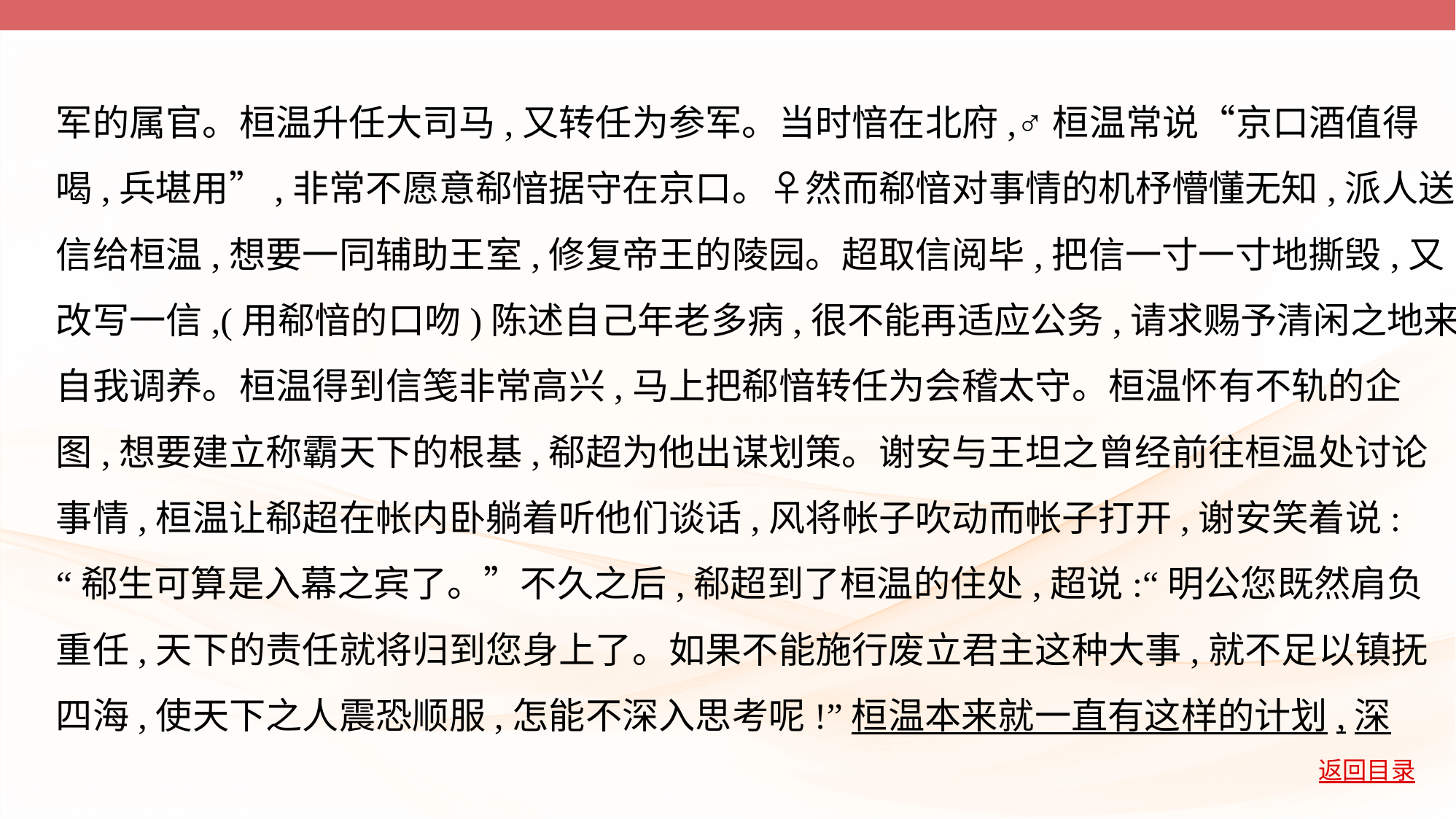

军的属官。桓温升任大司马,又转任为参军。当时愔在北府,♂桓温常说“京口酒值得
喝,兵堪用”,非常不愿意郗愔据守在京口。♀然而郗愔对事情的机杼懵懂无知,派人送
信给桓温,想要一同辅助王室,修复帝王的陵园。超取信阅毕,把信一寸一寸地撕毁,又
改写一信,(用郗愔的口吻)陈述自己年老多病,很不能再适应公务,请求赐予清闲之地来
自我调养。桓温得到信笺非常高兴,马上把郗愔转任为会稽太守。桓温怀有不轨的企
图,想要建立称霸天下的根基,郗超为他出谋划策。谢安与王坦之曾经前往桓温处讨论
事情,桓温让郗超在帐内卧躺着听他们谈话,风将帐子吹动而帐子打开,谢安笑着说:
“郗生可算是入幕之宾了。”不久之后,郗超到了桓温的住处,超说:“明公您既然肩负
重任,天下的责任就将归到您身上了。如果不能施行废立君主这种大事,就不足以镇抚
四海,使天下之人震恐顺服,怎能不深入思考呢!”桓温本来就一直有这样的计划,深